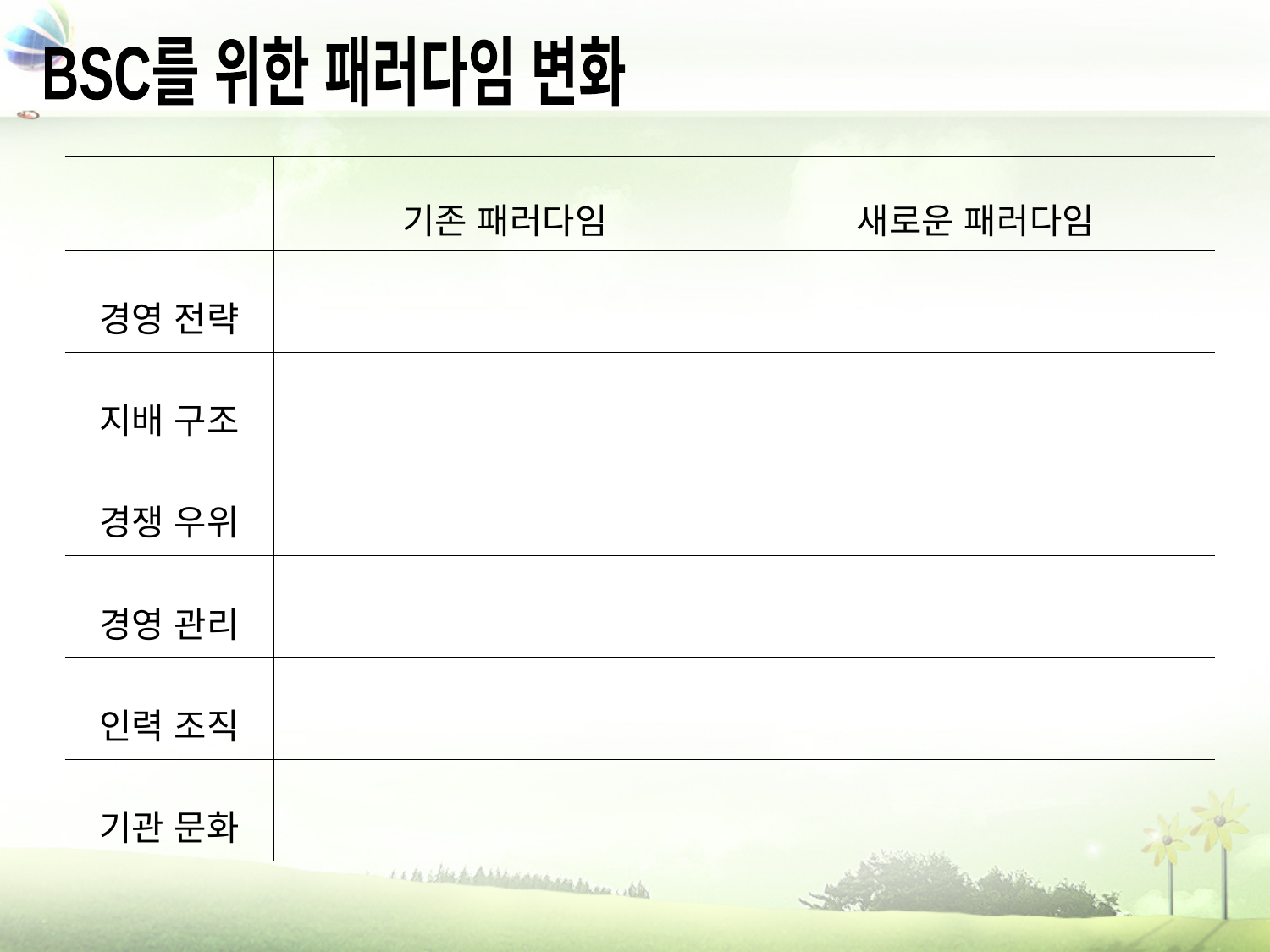

BSC를 위한 패러다임 변화
|  | 기존 패러다임 | 새로운 패러다임 |
| --- | --- | --- |
| 경영 전략 |  |  |
| 지배 구조 |  |  |
| 경쟁 우위 |  |  |
| 경영 관리 |  |  |
| 인력 조직 |  |  |
| 기관 문화 |  |  |